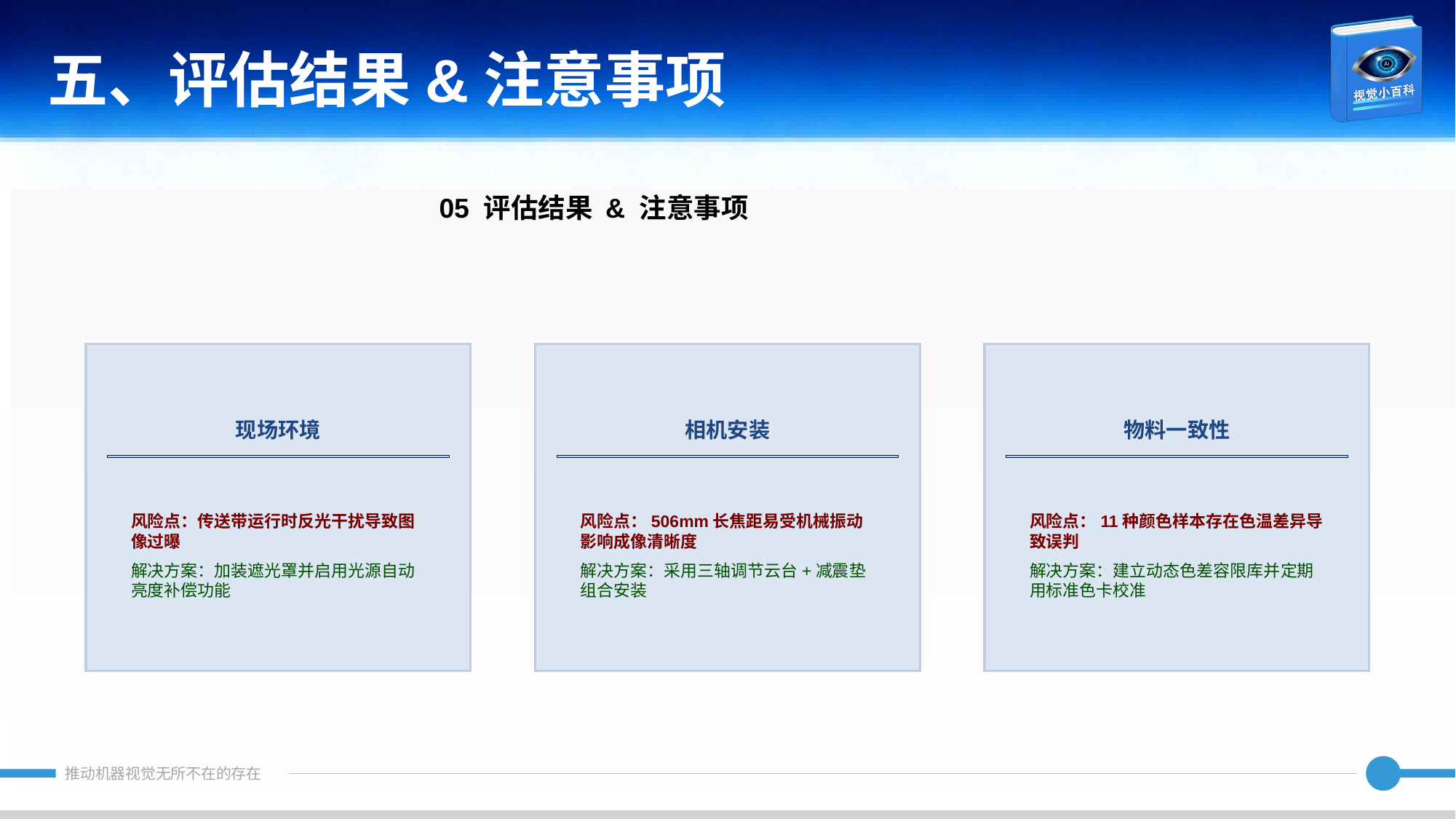

五、评估结果&注意事项

05 评估结果 & 注意事项

现场环境

相机安装

物料一致性

风险点：传送带运行时反光干扰导致图像过曝
解决方案：加装遮光罩并启用光源自动亮度补偿功能

风险点：506mm长焦距易受机械振动影响成像清晰度
解决方案：采用三轴调节云台+减震垫组合安装

风险点：11种颜色样本存在色温差异导致误判
解决方案：建立动态色差容限库并定期用标准色卡校准
10